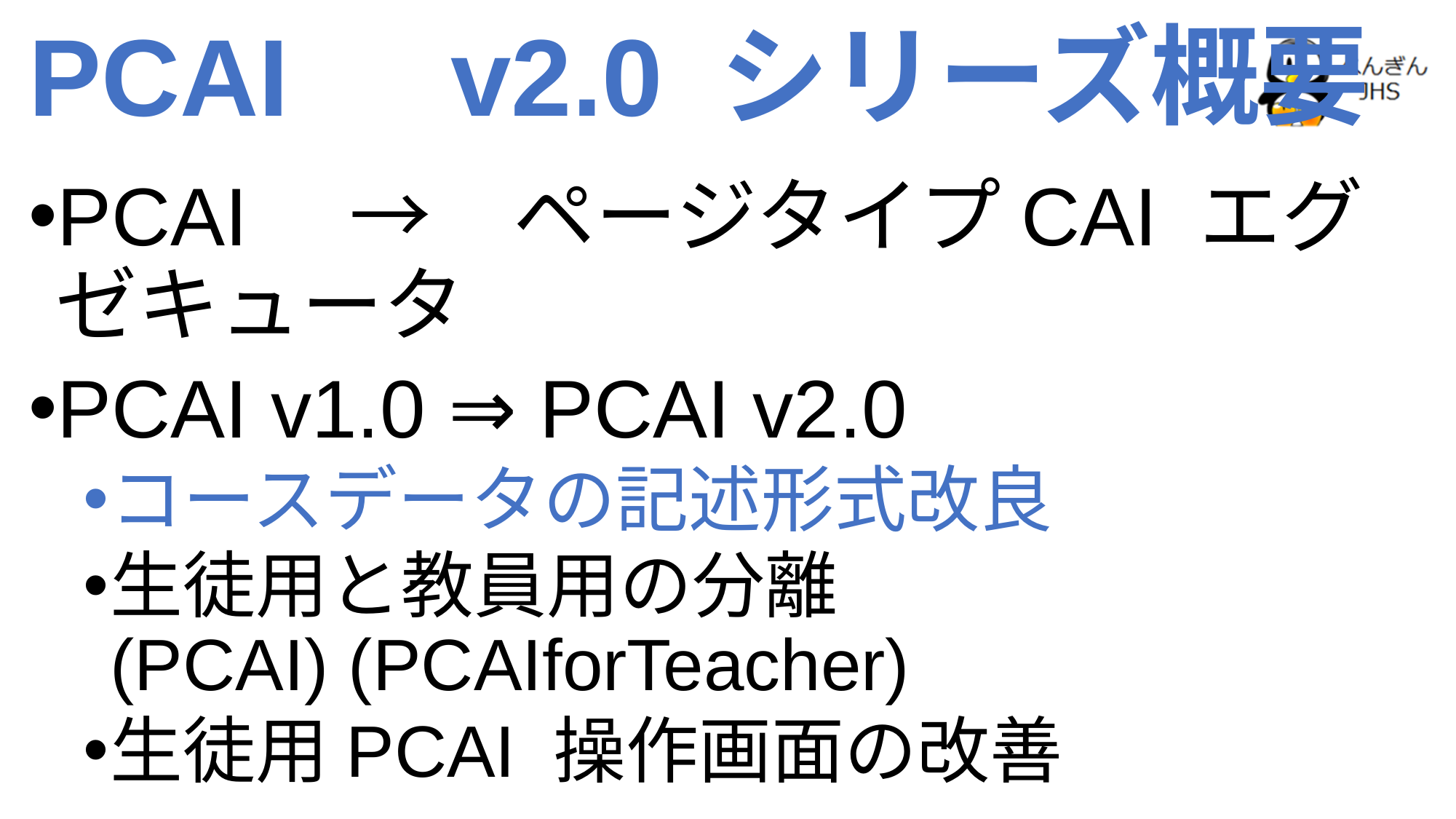

# PCAI　v2.0 シリーズ概要
PCAI　→　ページタイプCAI エグゼキュータ
PCAI v1.0 ⇒ PCAI v2.0
コースデータの記述形式改良
生徒用と教員用の分離
(PCAI) (PCAIforTeacher)
生徒用PCAI 操作画面の改善